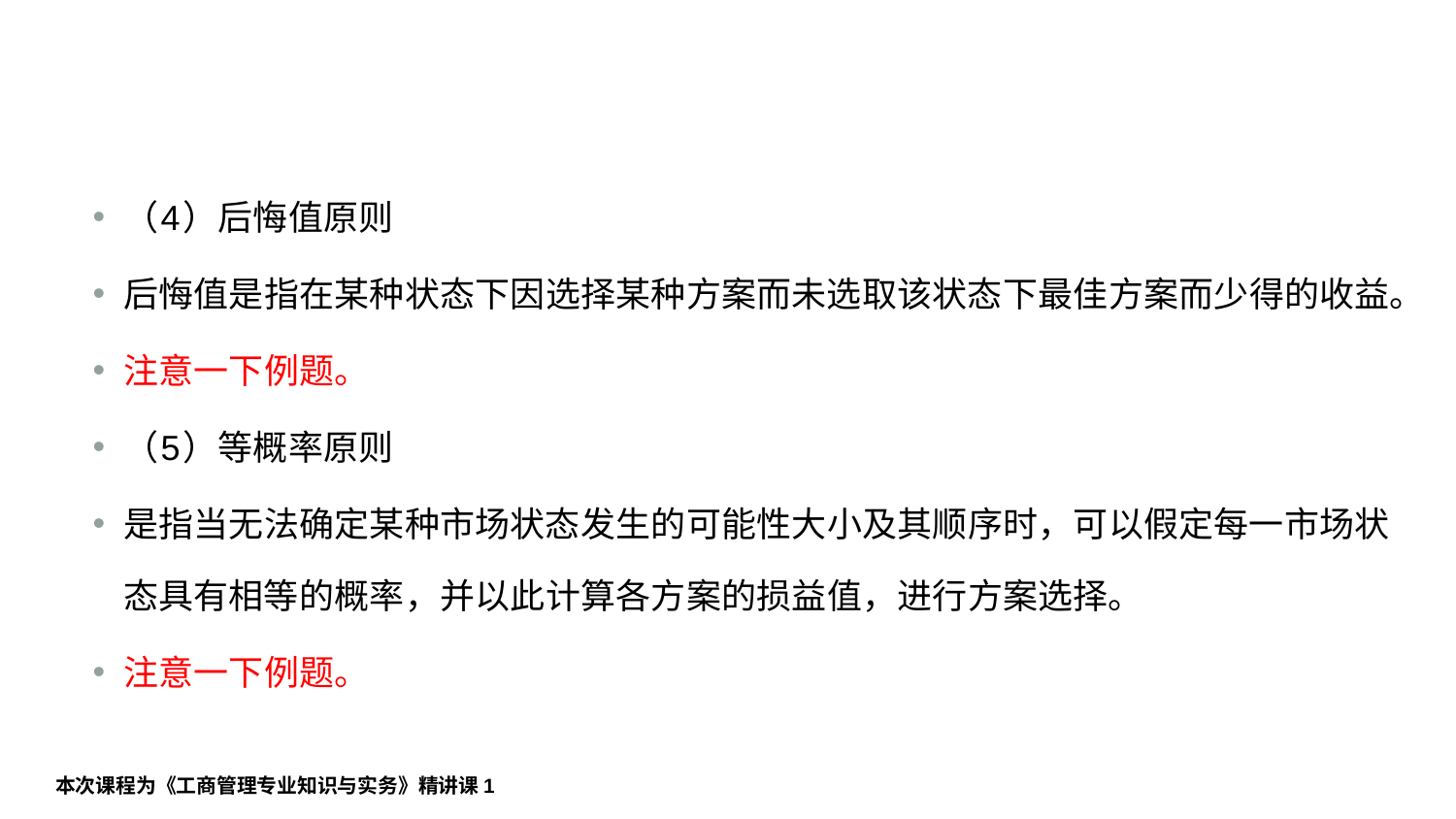

#

（4）后悔值原则
后悔值是指在某种状态下因选择某种方案而未选取该状态下最佳方案而少得的收益。
注意一下例题。
（5）等概率原则
是指当无法确定某种市场状态发生的可能性大小及其顺序时，可以假定每一市场状态具有相等的概率，并以此计算各方案的损益值，进行方案选择。
注意一下例题。